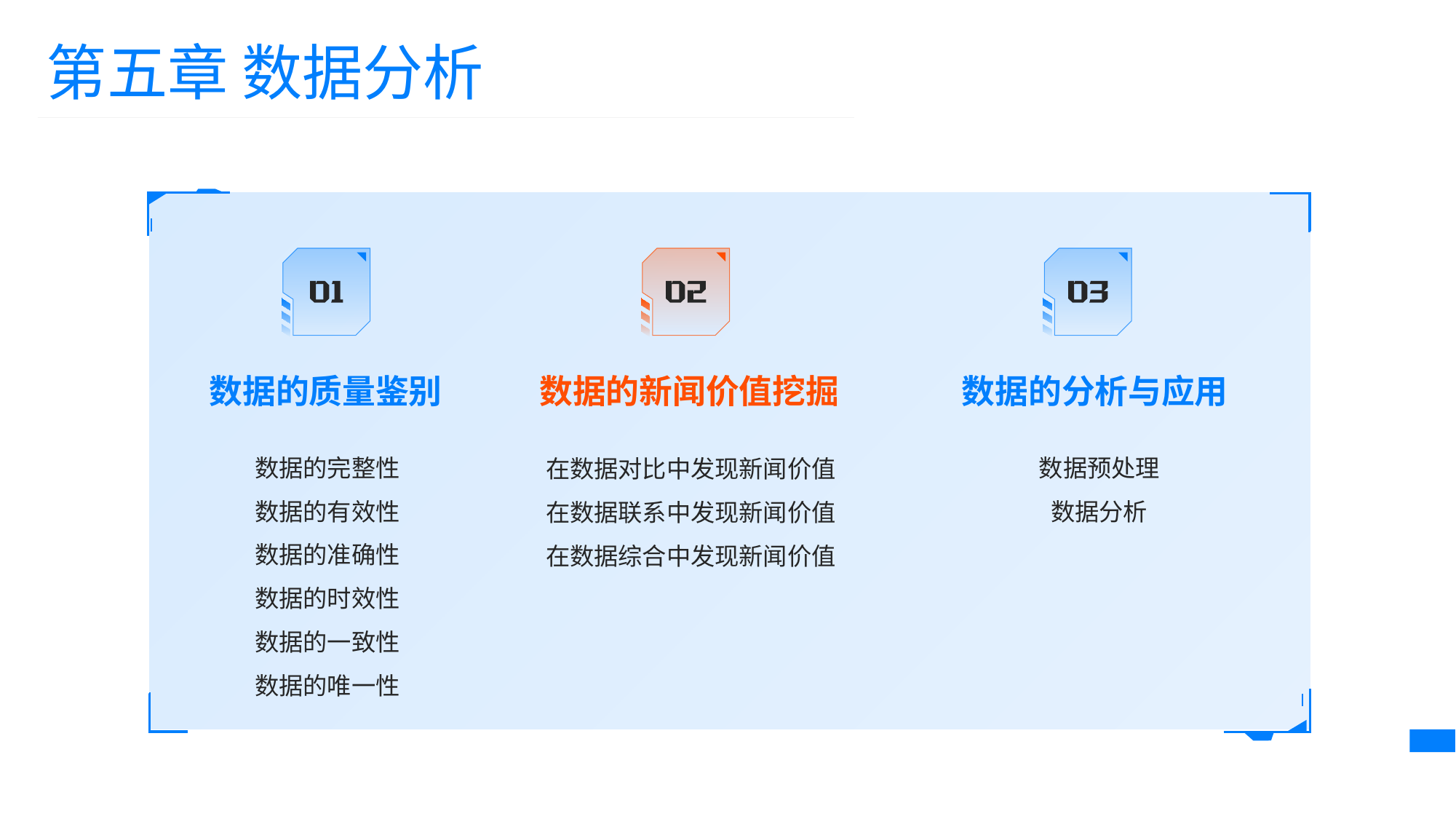

第五章 数据分析

数据的质量鉴别
数据的新闻价值挖掘
数据的分析与应用
数据的完整性
数据的有效性
数据的准确性
数据的时效性
数据的一致性
数据的唯一性

数据预处理
数据分析
在数据对比中发现新闻价值
在数据联系中发现新闻价值
在数据综合中发现新闻价值